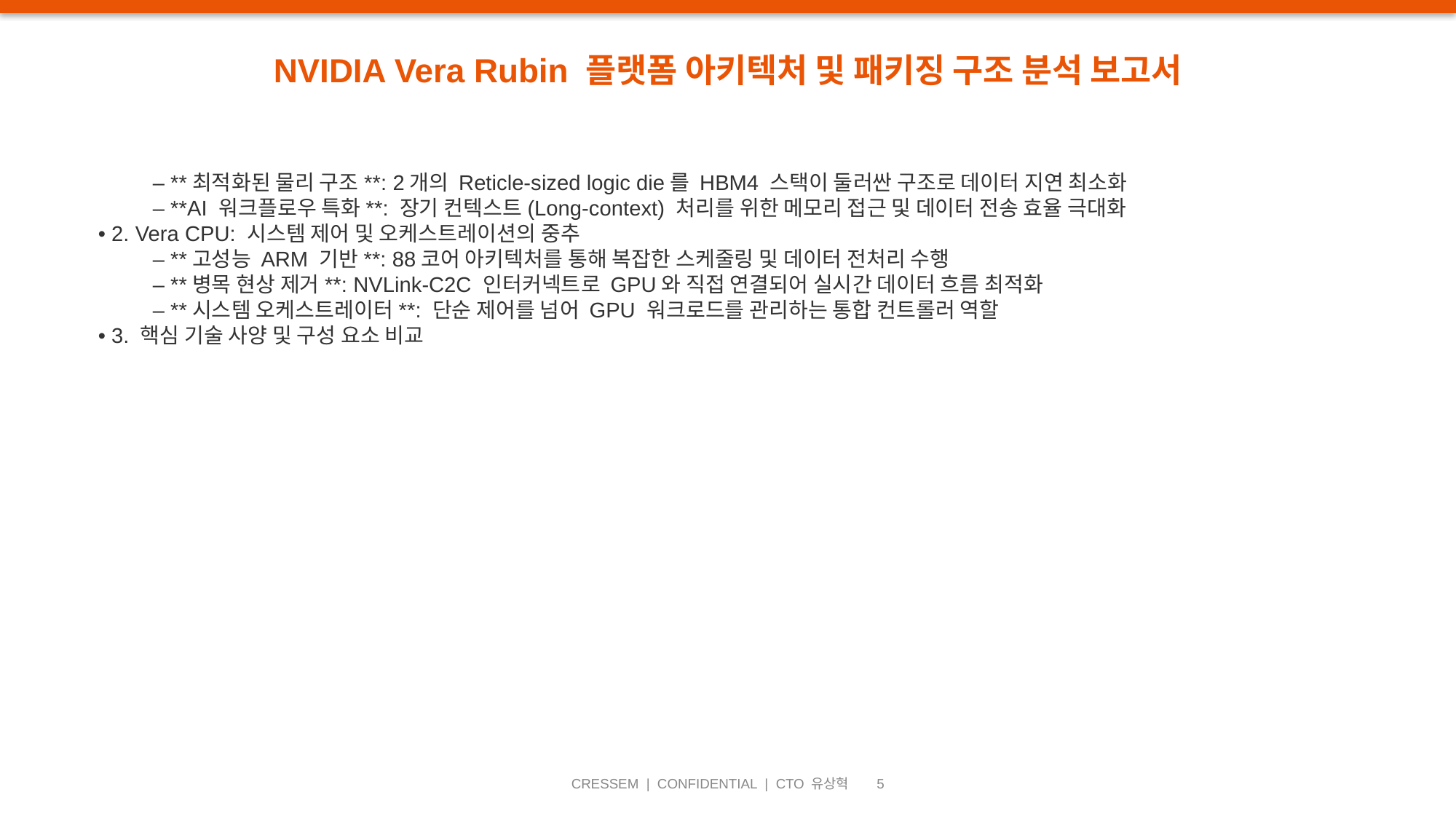

NVIDIA Vera Rubin 플랫폼 아키텍처 및 패키징 구조 분석 보고서
– **최적화된 물리 구조**: 2개의 Reticle-sized logic die를 HBM4 스택이 둘러싼 구조로 데이터 지연 최소화
– **AI 워크플로우 특화**: 장기 컨텍스트(Long-context) 처리를 위한 메모리 접근 및 데이터 전송 효율 극대화
• 2. Vera CPU: 시스템 제어 및 오케스트레이션의 중추
– **고성능 ARM 기반**: 88코어 아키텍처를 통해 복잡한 스케줄링 및 데이터 전처리 수행
– **병목 현상 제거**: NVLink-C2C 인터커넥트로 GPU와 직접 연결되어 실시간 데이터 흐름 최적화
– **시스템 오케스트레이터**: 단순 제어를 넘어 GPU 워크로드를 관리하는 통합 컨트롤러 역할
• 3. 핵심 기술 사양 및 구성 요소 비교
CRESSEM  |  CONFIDENTIAL  |  CTO 유상혁        5